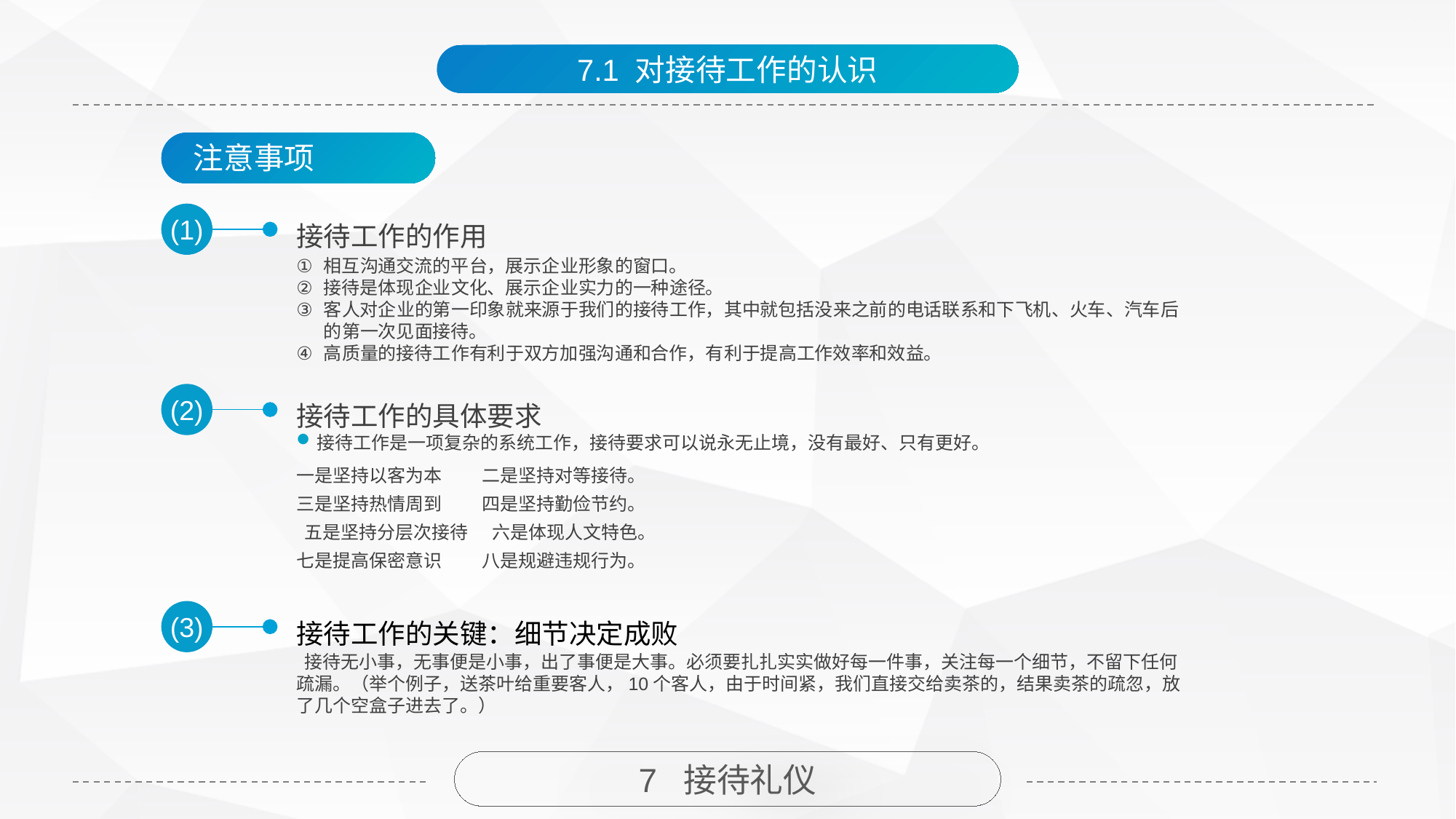

7.1 对接待工作的认识

注意事项
(1)
接待工作的作用
相互沟通交流的平台，展示企业形象的窗口。
接待是体现企业文化、展示企业实力的一种途径。
客人对企业的第一印象就来源于我们的接待工作，其中就包括没来之前的电话联系和下飞机、火车、汽车后的第一次见面接待。
高质量的接待工作有利于双方加强沟通和合作，有利于提高工作效率和效益。
(2)
接待工作的具体要求
接待工作是一项复杂的系统工作，接待要求可以说永无止境，没有最好、只有更好。
一是坚持以客为本          二是坚持对等接待。
三是坚持热情周到          四是坚持勤俭节约。
 五是坚持分层次接待      六是体现人文特色。
七是提高保密意识          八是规避违规行为。
(3)
接待工作的关键：细节决定成败
 接待无小事，无事便是小事，出了事便是大事。必须要扎扎实实做好每一件事，关注每一个细节，不留下任何疏漏。（举个例子，送茶叶给重要客人，10个客人，由于时间紧，我们直接交给卖茶的，结果卖茶的疏忽，放了几个空盒子进去了。）
7  接待礼仪